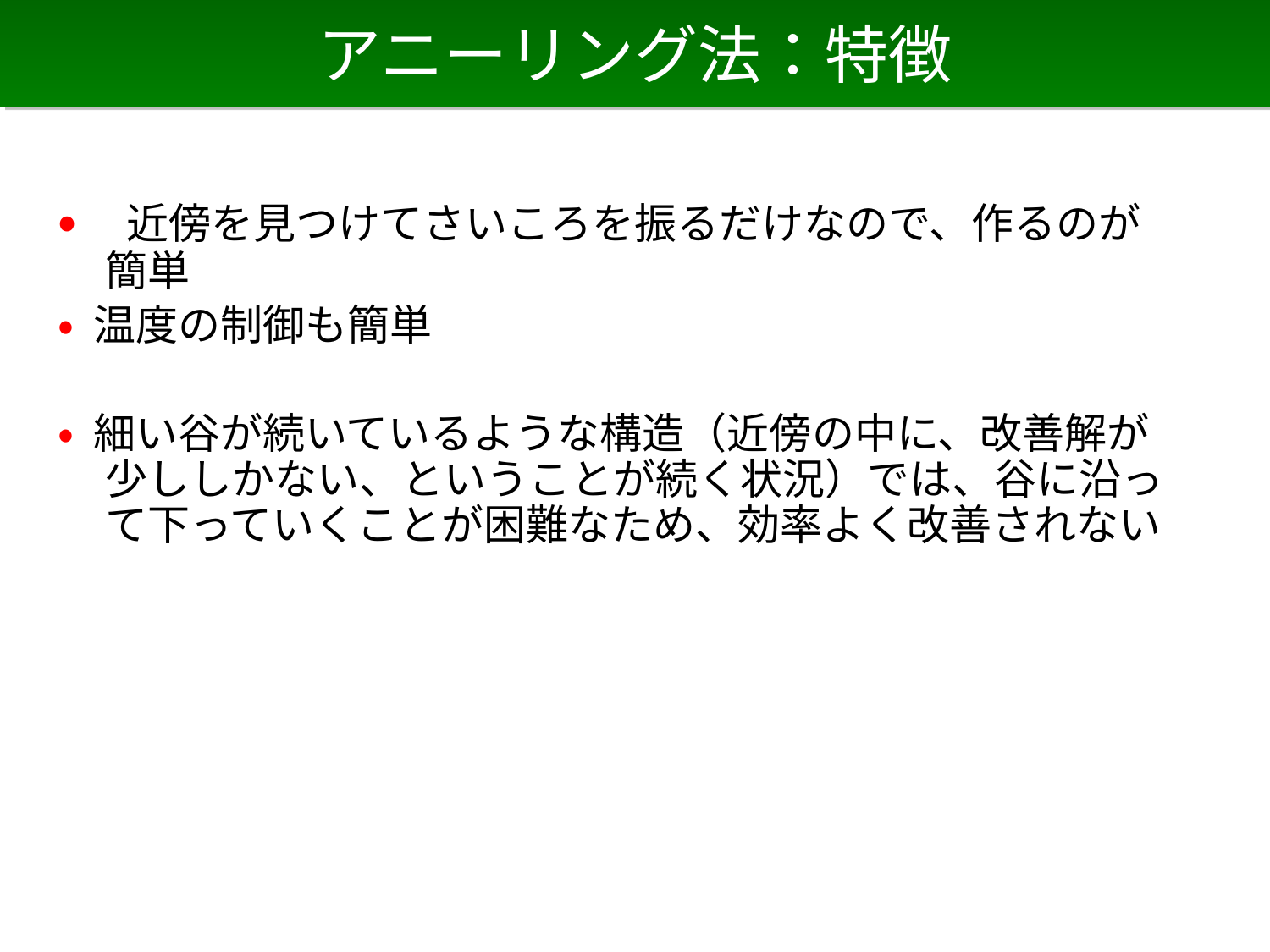

# アニーリング法：特徴
• 近傍を見つけてさいころを振るだけなので、作るのが簡単
• 温度の制御も簡単

• 細い谷が続いているような構造（近傍の中に、改善解が少ししかない、ということが続く状況）では、谷に沿って下っていくことが困難なため、効率よく改善されない